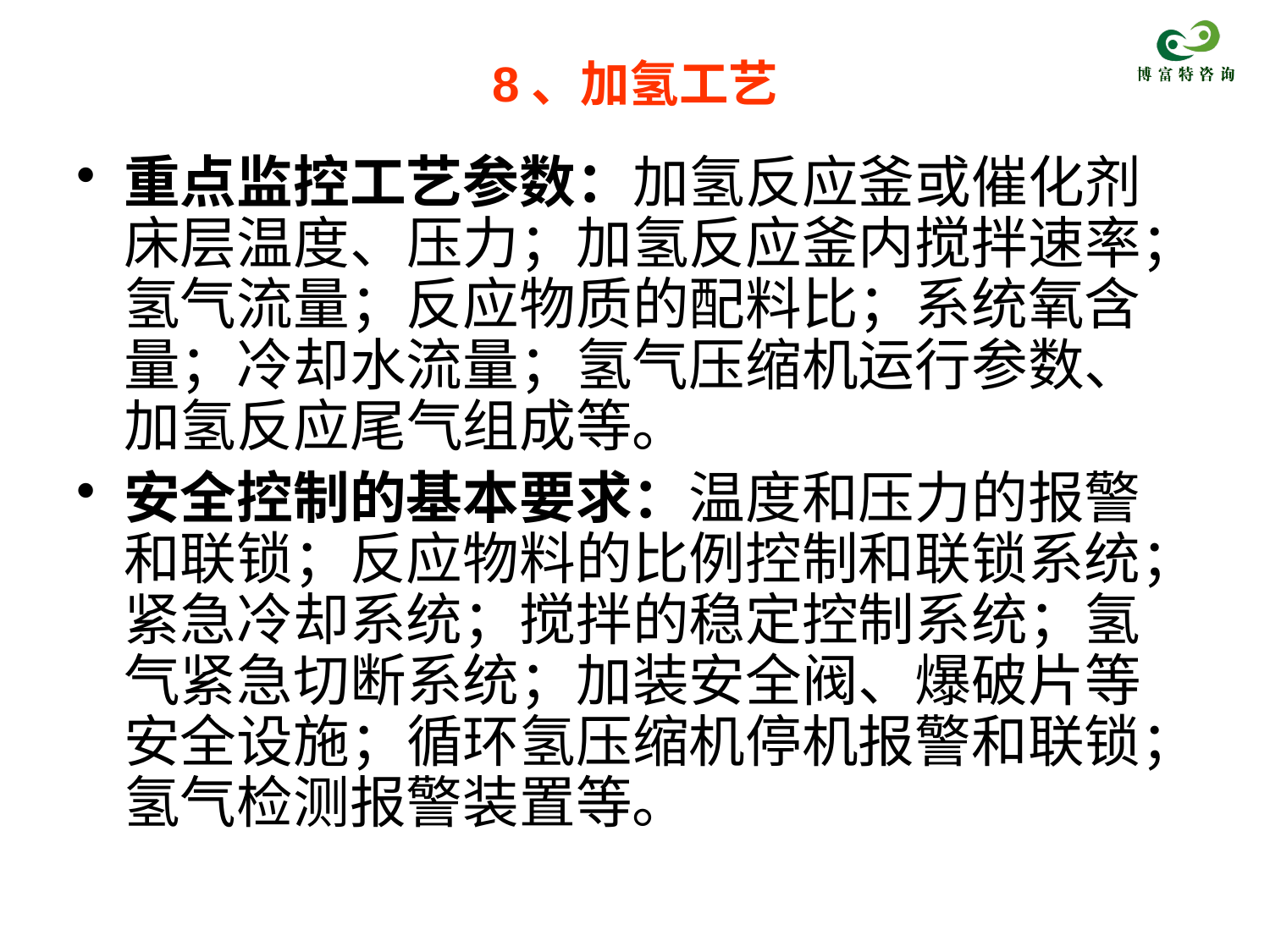

# 8、加氢工艺
重点监控工艺参数：加氢反应釜或催化剂床层温度、压力；加氢反应釜内搅拌速率；氢气流量；反应物质的配料比；系统氧含量；冷却水流量；氢气压缩机运行参数、加氢反应尾气组成等。
安全控制的基本要求：温度和压力的报警和联锁；反应物料的比例控制和联锁系统；紧急冷却系统；搅拌的稳定控制系统；氢气紧急切断系统；加装安全阀、爆破片等安全设施；循环氢压缩机停机报警和联锁；氢气检测报警装置等。